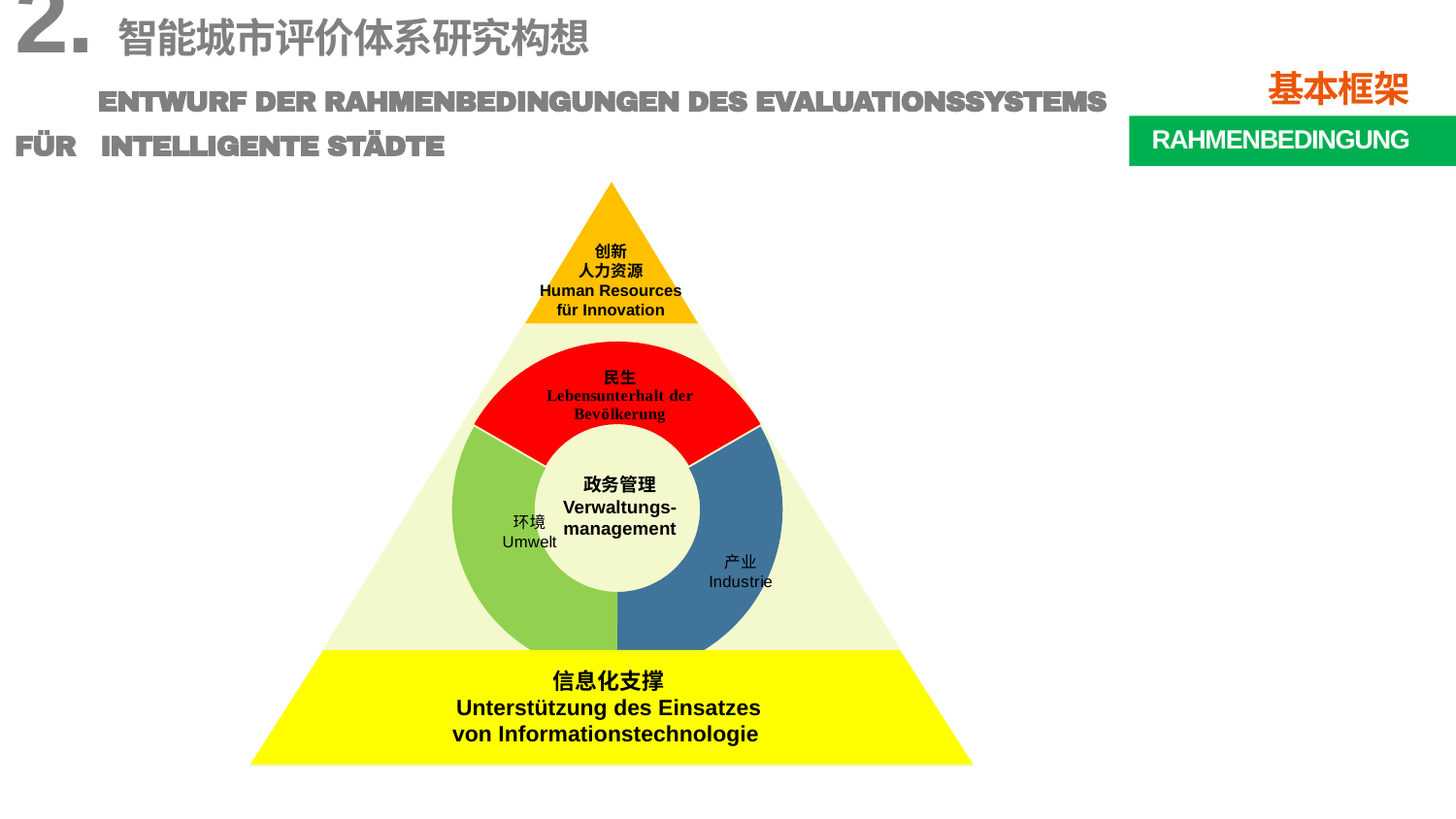

2.智能城市评价体系研究构想
            Entwurf der Rahmenbedingungen des Evaluationssystems für   intelligente Städte
基本框架
Rahmenbedingung

创新
人力资源
Human Resources für Innovation

### Chart

| Category | 销售额 |
|---|---|
| 产业化 | 1.0 |
| 民生 | 1.0 |
| 城市规划 | 1.0 |
信息化支撑
Unterstützung des Einsatzes von Informationstechnologie
政务管理
Verwaltungs-management